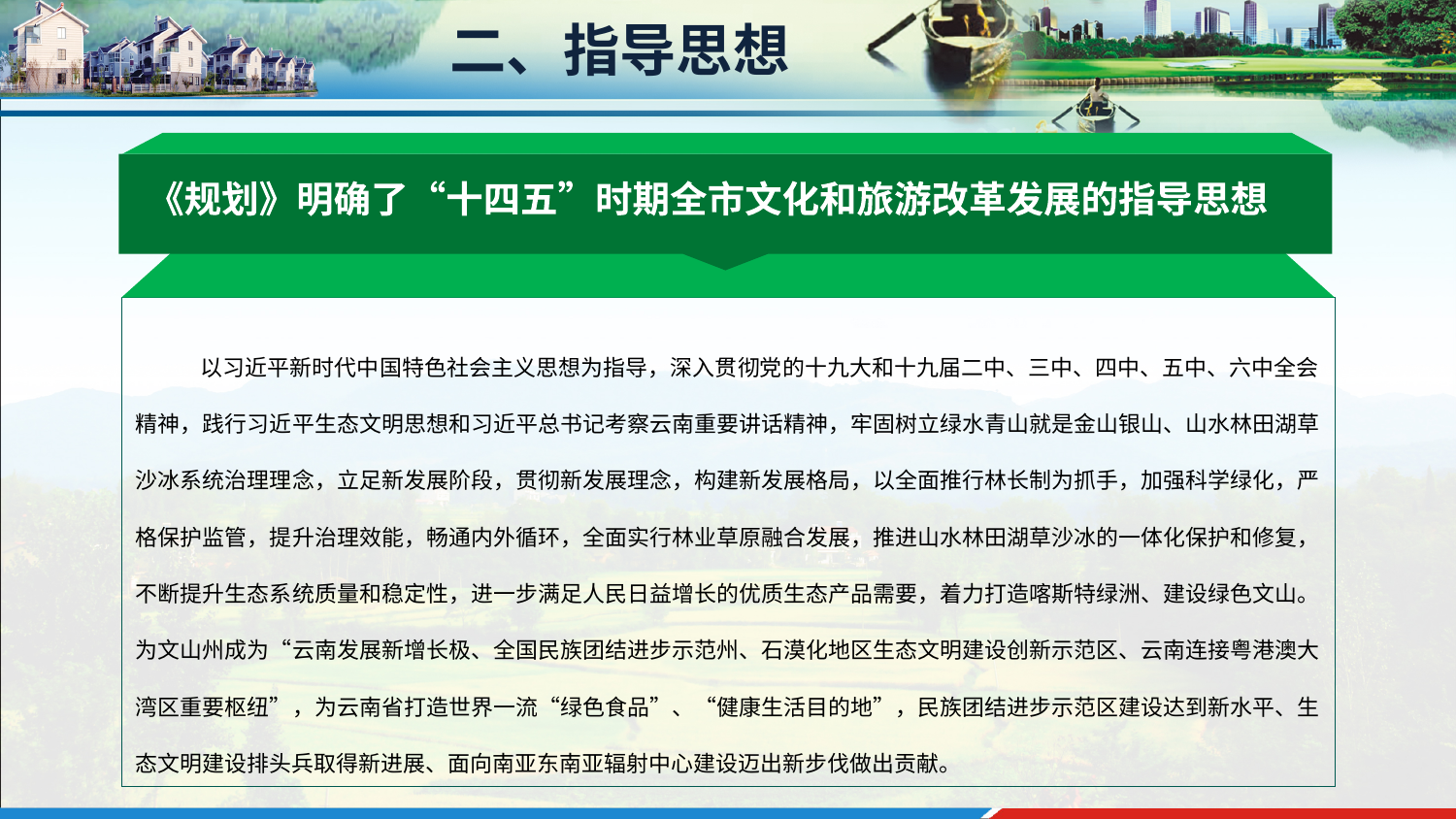

二、指导思想

《规划》明确了“十四五”时期全市文化和旅游改革发展的指导思想

以习近平新时代中国特色社会主义思想为指导，深入贯彻党的十九大和十九届二中、三中、四中、五中、六中全会精神，践行习近平生态文明思想和习近平总书记考察云南重要讲话精神，牢固树立绿水青山就是金山银山、山水林田湖草沙冰系统治理理念，立足新发展阶段，贯彻新发展理念，构建新发展格局，以全面推行林长制为抓手，加强科学绿化，严格保护监管，提升治理效能，畅通内外循环，全面实行林业草原融合发展，推进山水林田湖草沙冰的一体化保护和修复，不断提升生态系统质量和稳定性，进一步满足人民日益增长的优质生态产品需要，着力打造喀斯特绿洲、建设绿色文山。为文山州成为“云南发展新增长极、全国民族团结进步示范州、石漠化地区生态文明建设创新示范区、云南连接粤港澳大湾区重要枢纽”，为云南省打造世界一流“绿色食品”、“健康生活目的地”，民族团结进步示范区建设达到新水平、生态文明建设排头兵取得新进展、面向南亚东南亚辐射中心建设迈出新步伐做出贡献。